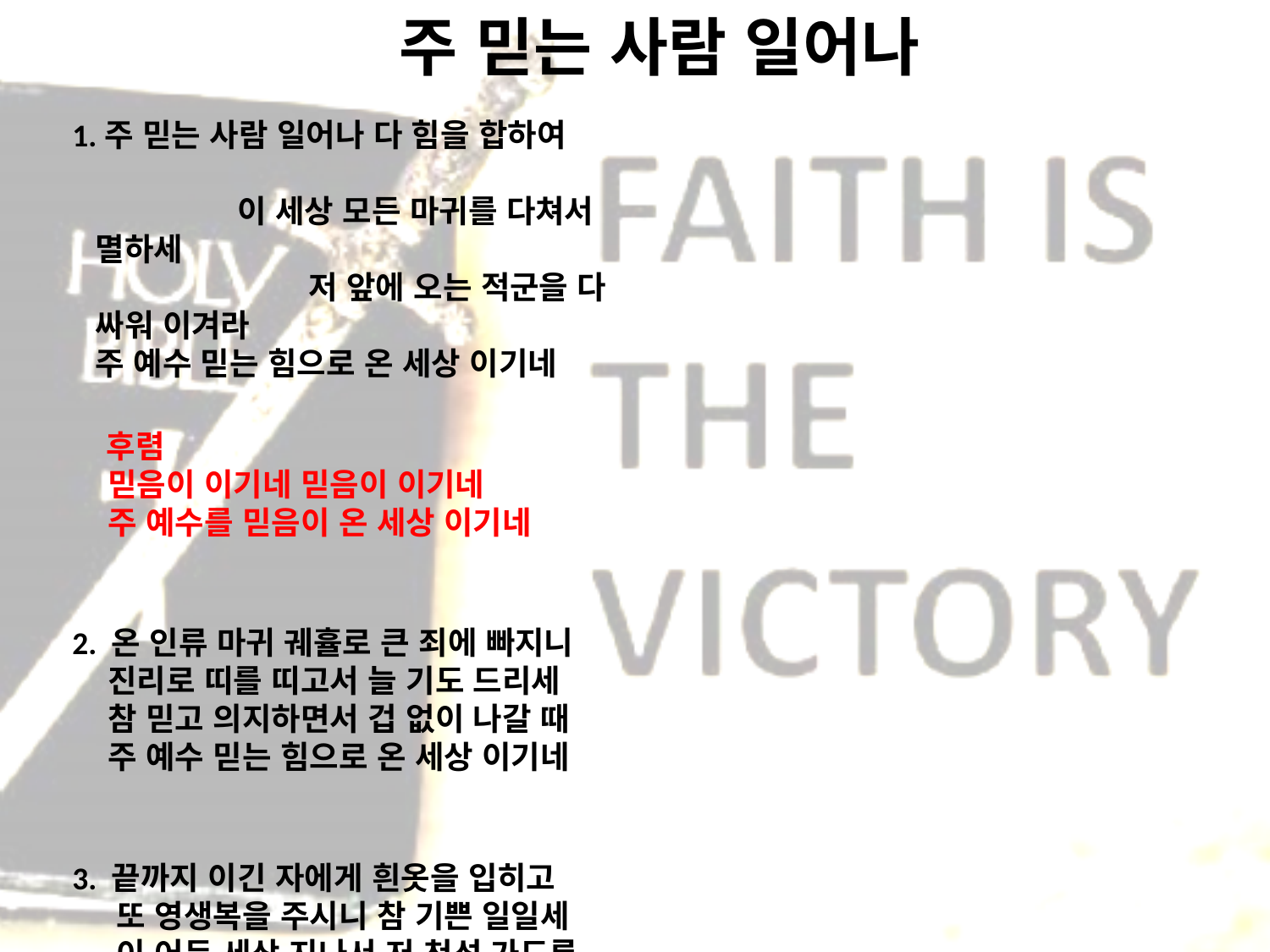

# 주 믿는 사람 일어나
1.주 믿는 사람 일어나 다 힘을 합하여                                                                                   이 세상 모든 마귀를 다쳐서 멸하세                                                                          저 앞에 오는 적군을 다 싸워 이겨라
주 예수 믿는 힘으로 온 세상 이기네
   후렴
    믿음이 이기네 믿음이 이기네
    주 예수를 믿음이 온 세상 이기네
2. 온 인류 마귀 궤휼로 큰 죄에 빠지니
    진리로 띠를 띠고서 늘 기도 드리세
    참 믿고 의지하면서 겁 없이 나갈 때
    주 예수 믿는 힘으로 온 세상 이기네
3. 끝까지 이긴 자에게 흰옷을 입히고
     또 영생복을 주시니 참 기쁜 일일세
     이 어둔 세상 지나서 저 천성 가도록
    주 예수 믿는 힘으로 온 세상 이기네